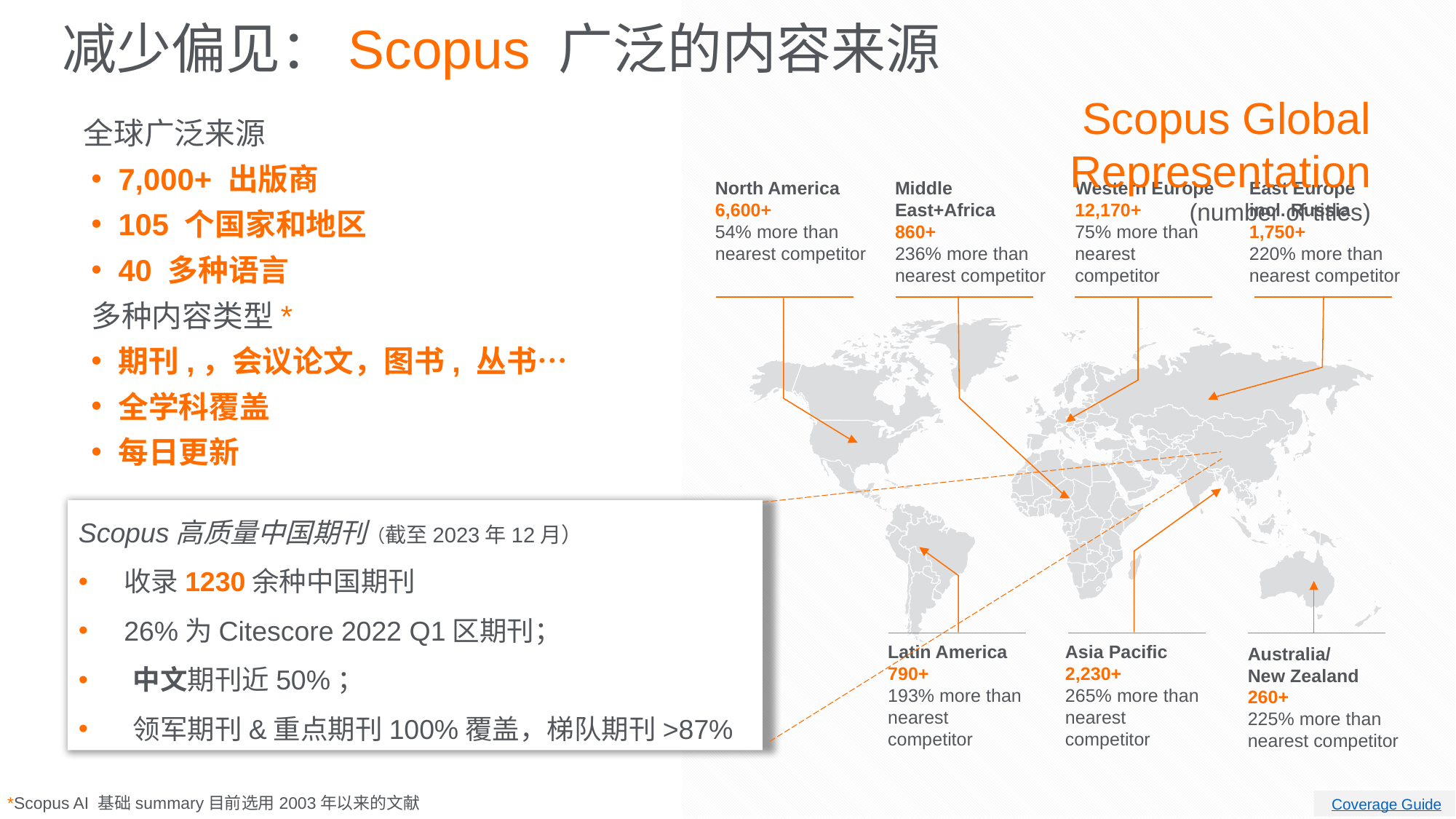

减少偏见：Scopus 广泛的内容来源
Scopus Global Representation
(number of titles)
全球广泛来源
7,000+ 出版商
105 个国家和地区
40 多种语言
多种内容类型*
期刊,，会议论文，图书, 丛书…
全学科覆盖
每日更新

North America
6,600+
54% more than nearest competitor
Middle East+Africa
860+
236% more than nearest competitor
Western Europe
12,170+
75% more than nearest competitor
East Europe
incl. Russia
1,750+
220% more than nearest competitor

Scopus高质量中国期刊（截至2023年12月）
收录1230余种中国期刊
26%为Citescore 2022 Q1区期刊；
中文期刊近50%；
领军期刊&重点期刊100%覆盖，梯队期刊>87%

Latin America
790+
193% more than nearest competitor
Asia Pacific
2,230+
265% more than nearest competitor
Australia/
New Zealand
260+
225% more than nearest competitor
*Scopus AI 基础summary目前选用2003年以来的文献
More: elsevier.com/research-intelligence
 Coverage Guide